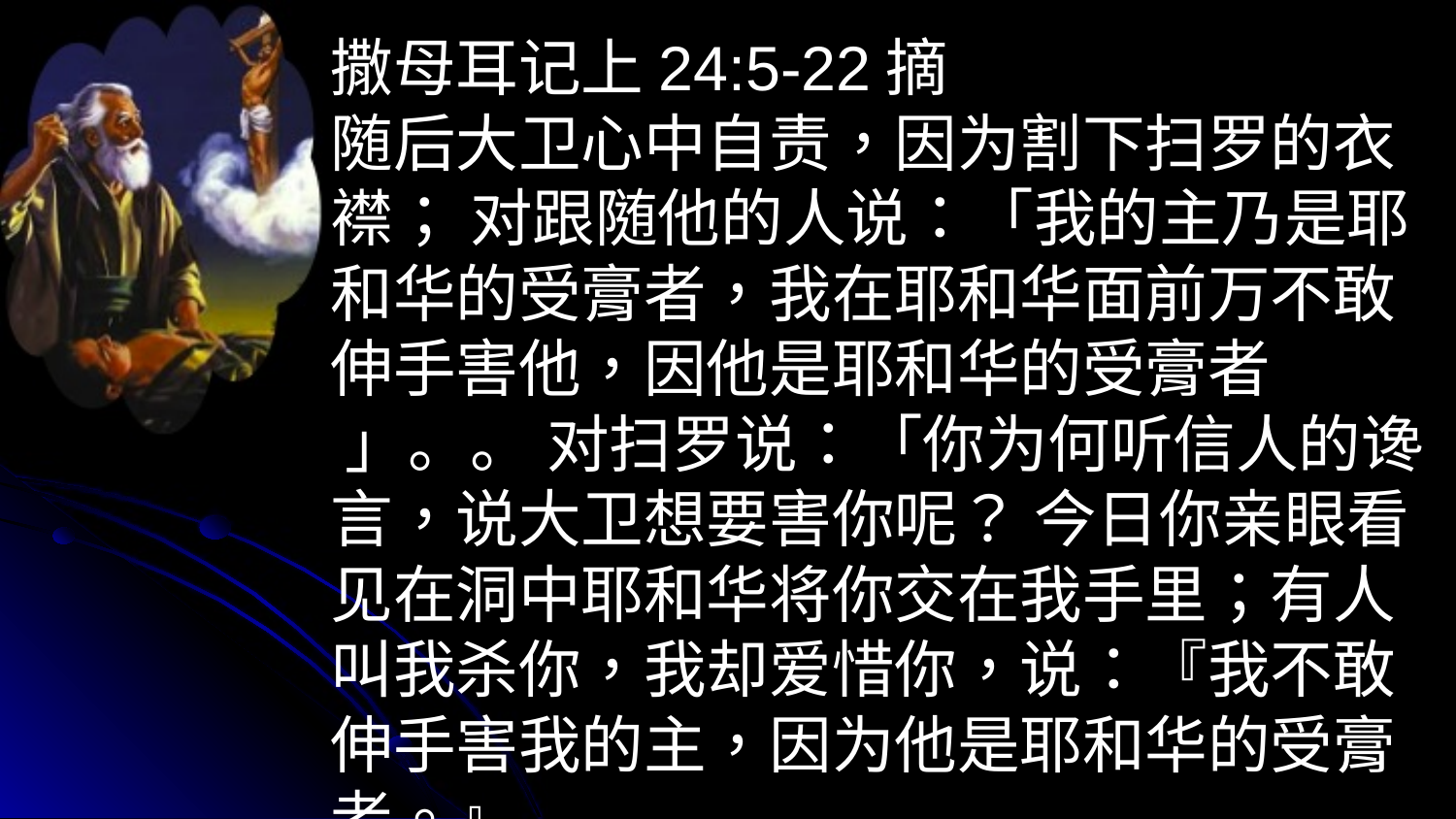

撒母耳记上24:5-22摘
随后大卫心中自责，因为割下扫罗的衣襟； 对跟随他的人说：「我的主乃是耶和华的受膏者，我在耶和华面前万不敢伸手害他，因他是耶和华的受膏者 」。。 对扫罗说：「你为何听信人的谗言，说大卫想要害你呢？ 今日你亲眼看见在洞中耶和华将你交在我手里；有人叫我杀你，我却爱惜你，说：『我不敢伸手害我的主，因为他是耶和华的受膏者。』